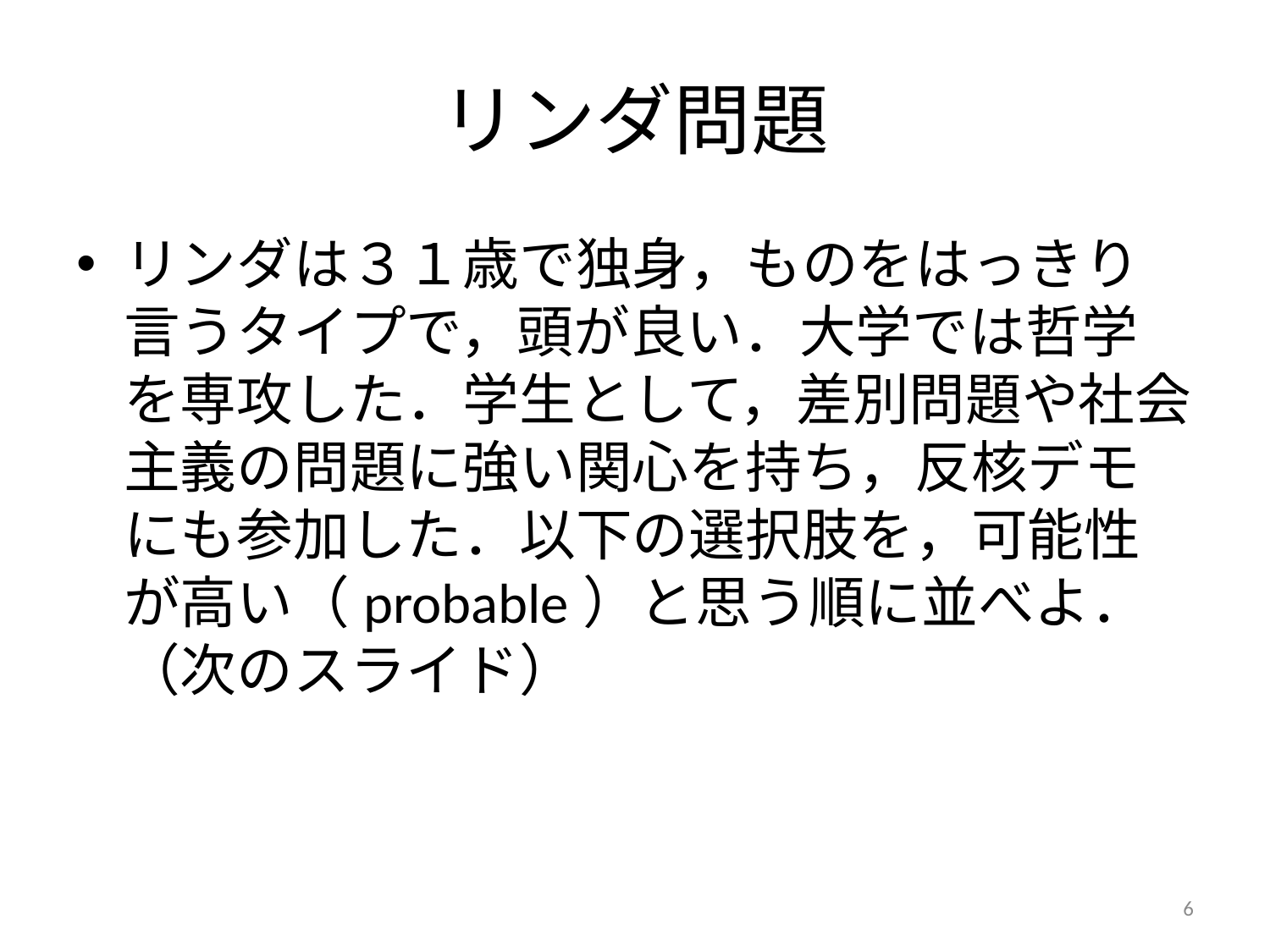

# リンダ問題
リンダは３１歳で独身，ものをはっきり言うタイプで，頭が良い．大学では哲学を専攻した．学生として，差別問題や社会主義の問題に強い関心を持ち，反核デモにも参加した．以下の選択肢を，可能性が高い（probable）と思う順に並べよ．（次のスライド）
6